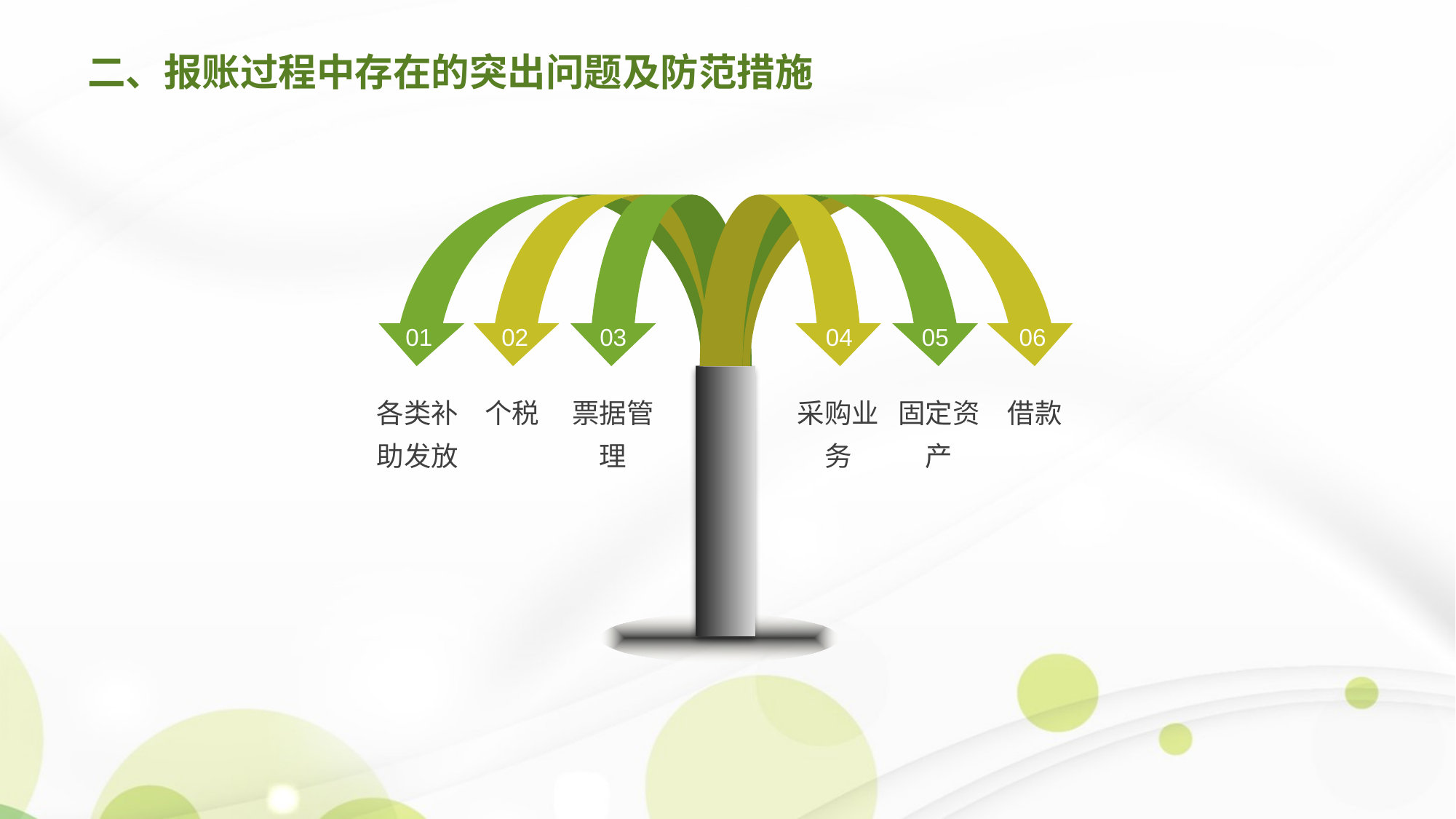

二、报账过程中存在的突出问题及防范措施

01
02
03
04
05
06

各类补助发放
个税
票据管理
采购业务
固定资产
借款